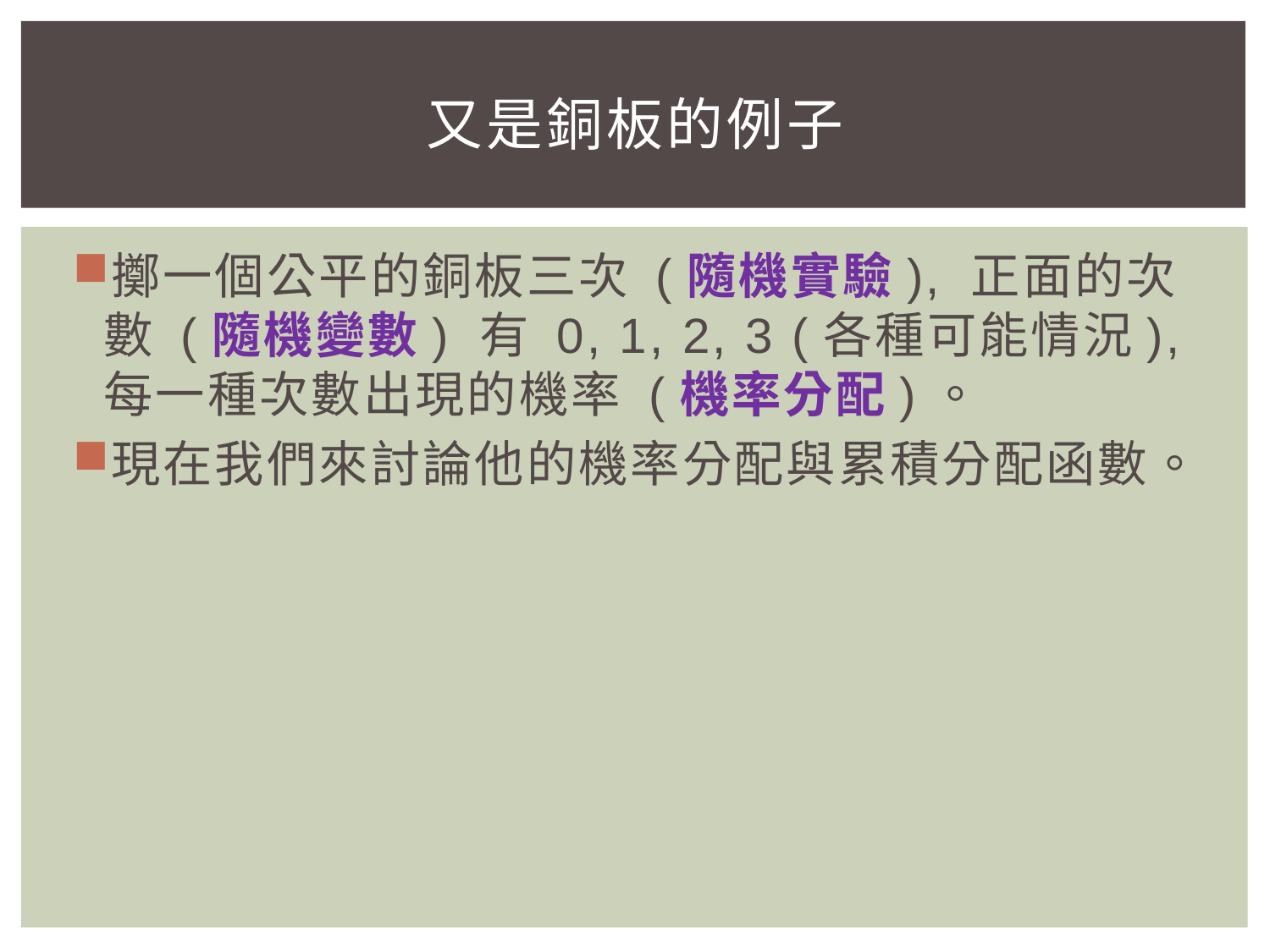

# 又是銅板的例子
擲一個公平的銅板三次 (隨機實驗), 正面的次數 (隨機變數) 有 0, 1, 2, 3 (各種可能情況), 每一種次數出現的機率 (機率分配)。
現在我們來討論他的機率分配與累積分配函數。